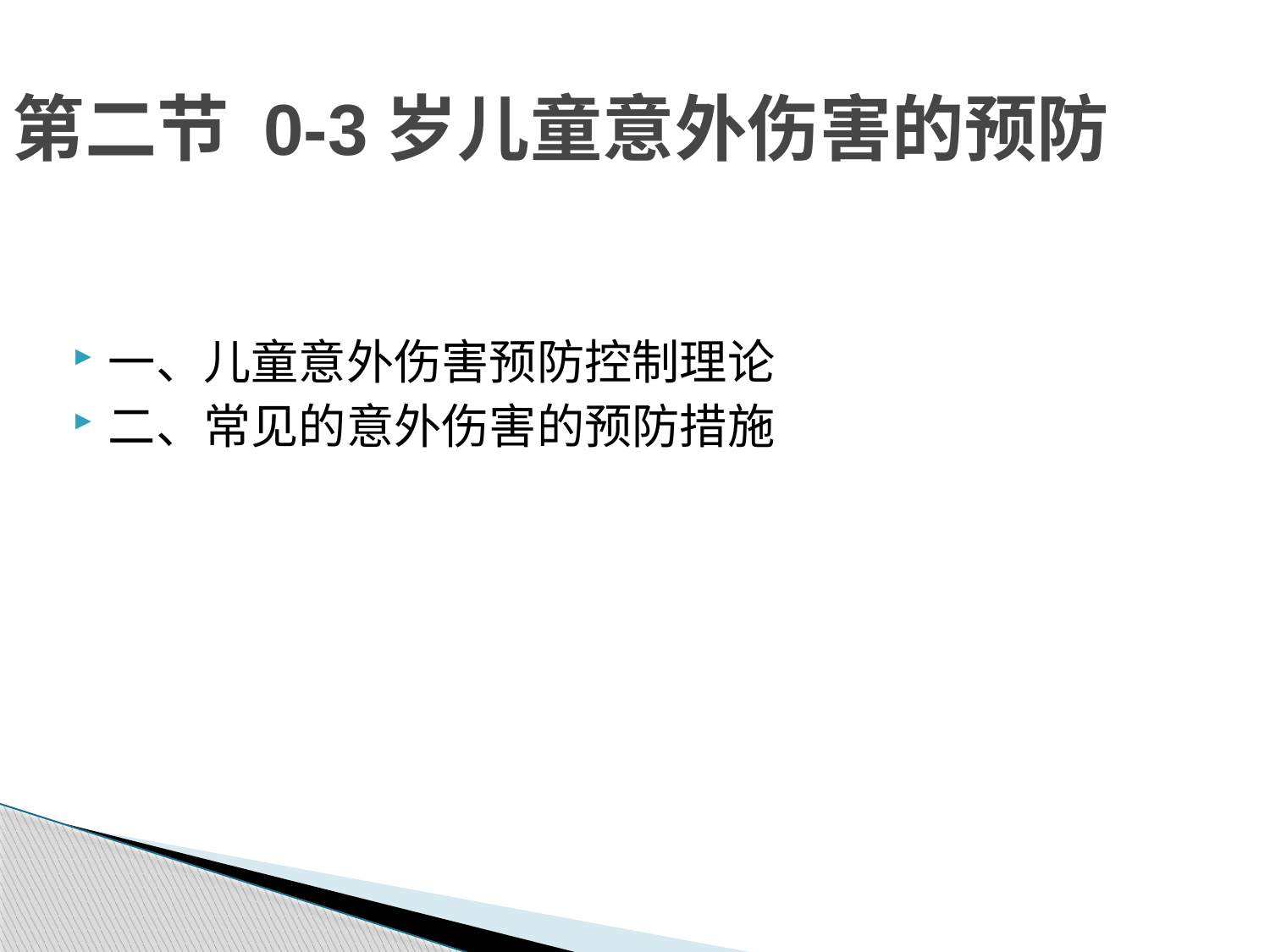

# 第二节 0-3岁儿童意外伤害的预防
一、儿童意外伤害预防控制理论
二、常见的意外伤害的预防措施